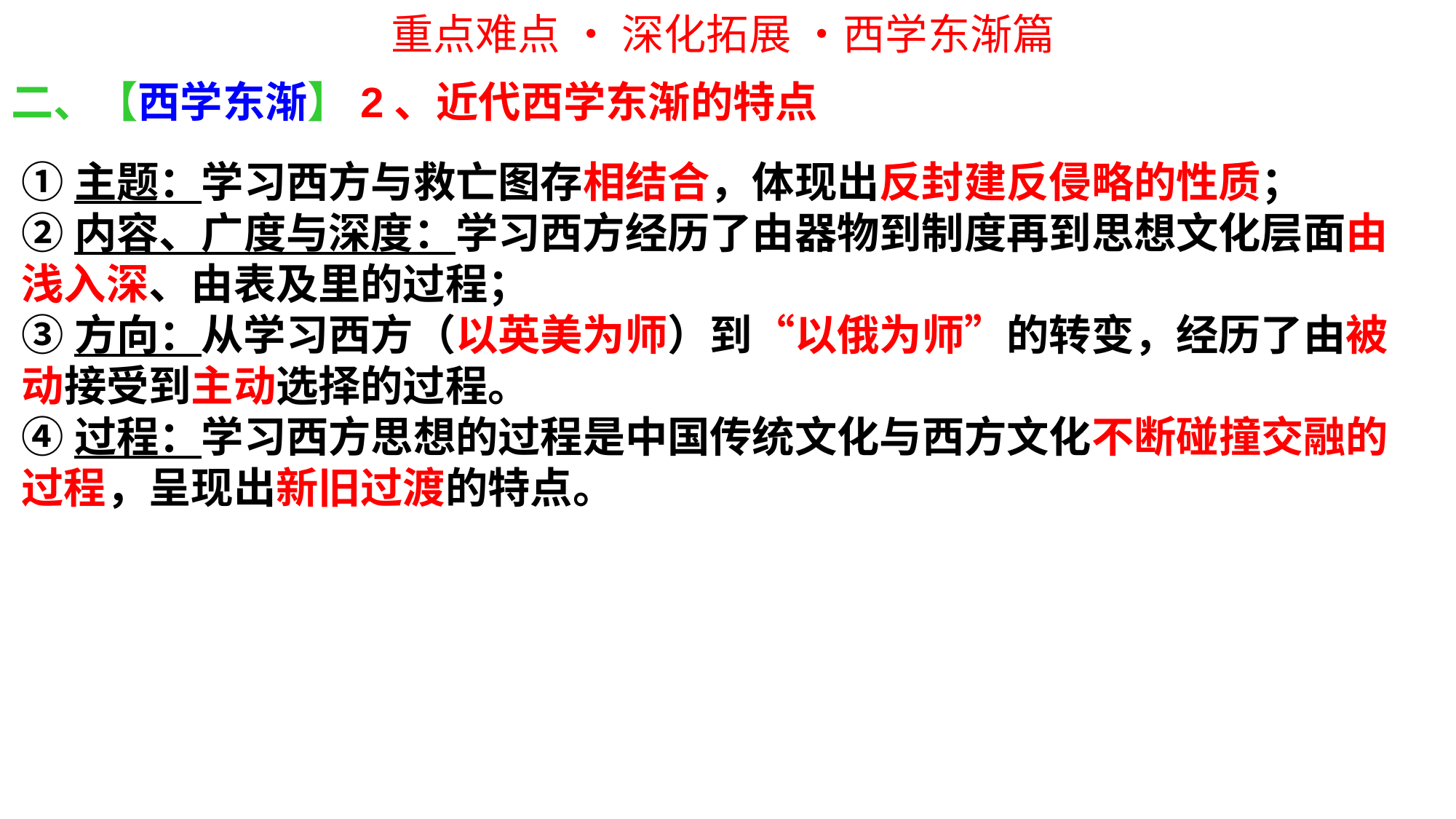

重点难点 • 深化拓展 •西学东渐篇
二、【西学东渐】2、近代西学东渐的特点
①主题：学习西方与救亡图存相结合，体现出反封建反侵略的性质；
②内容、广度与深度：学习西方经历了由器物到制度再到思想文化层面由浅入深、由表及里的过程；
③方向：从学习西方（以英美为师）到“以俄为师”的转变，经历了由被动接受到主动选择的过程。
④过程：学习西方思想的过程是中国传统文化与西方文化不断碰撞交融的过程，呈现出新旧过渡的特点。